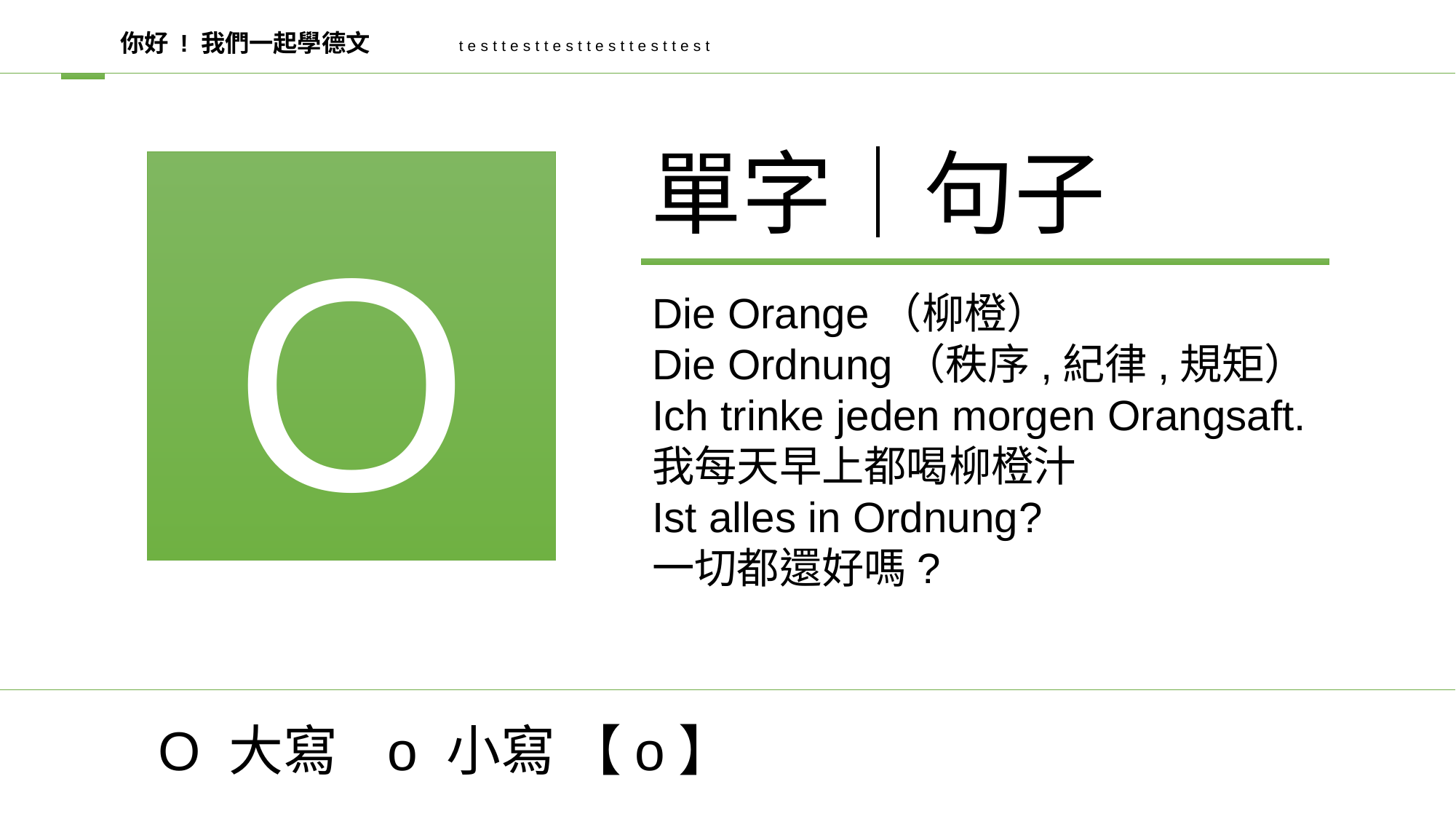

你好 ! 我們一起學德文
testtesttesttesttesttest

單字│句子

O

Die Orange（柳橙）
Die Ordnung（秩序,紀律,規矩）
Ich trinke jeden morgen Orangsaft.
我每天早上都喝柳橙汁
Ist alles in Ordnung?
一切都還好嗎?

O 大寫   o 小寫 【o】